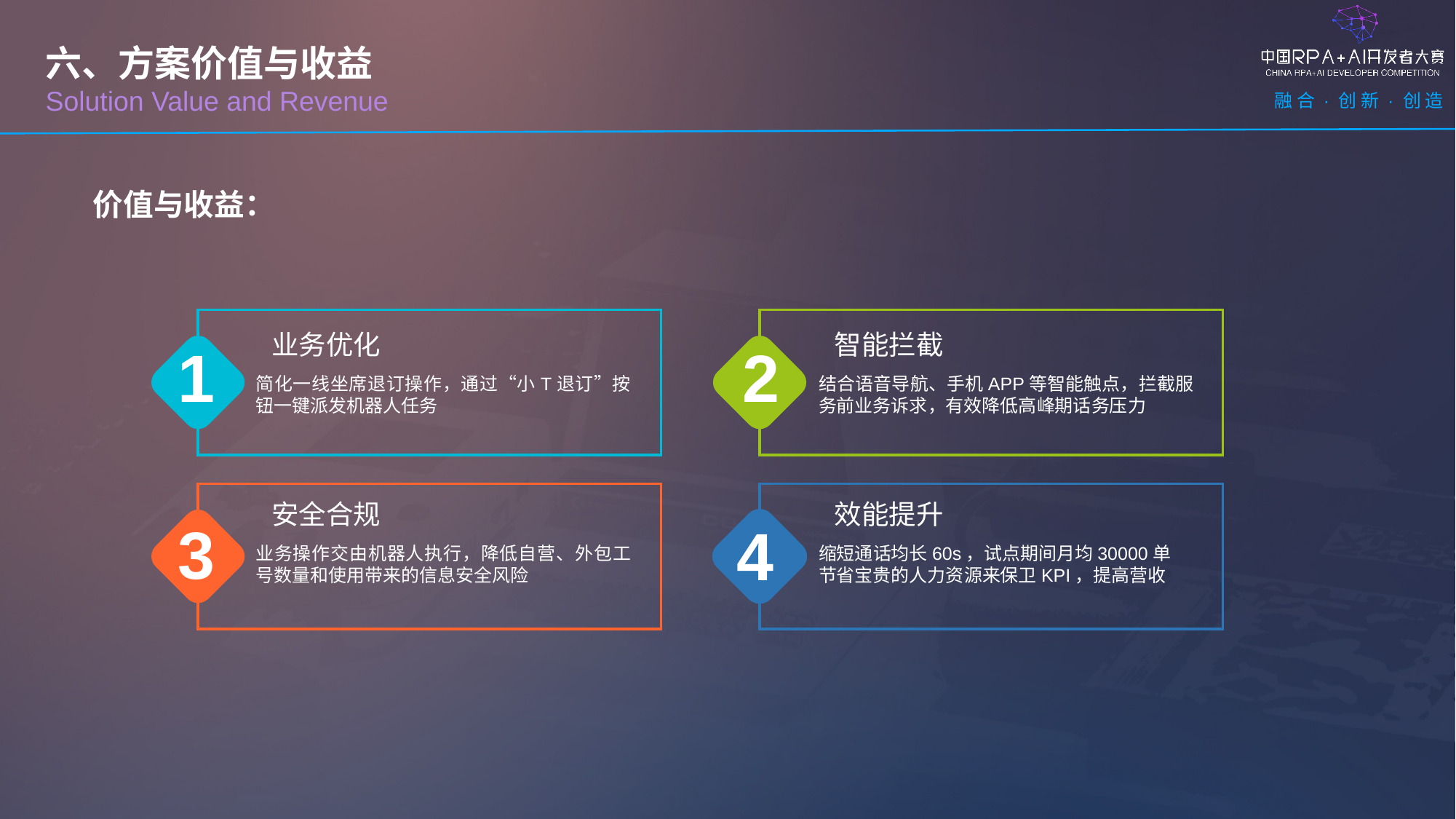

六、方案价值与收益
Solution Value and Revenue
价值与收益：

业务优化
1
简化一线坐席退订操作，通过“小T退订”按钮一键派发机器人任务

智能拦截
2
结合语音导航、手机APP等智能触点，拦截服务前业务诉求，有效降低高峰期话务压力

安全合规
3
业务操作交由机器人执行，降低自营、外包工号数量和使用带来的信息安全风险

效能提升
缩短通话均长60s，试点期间月均30000单
节省宝贵的人力资源来保卫KPI，提高营收
4